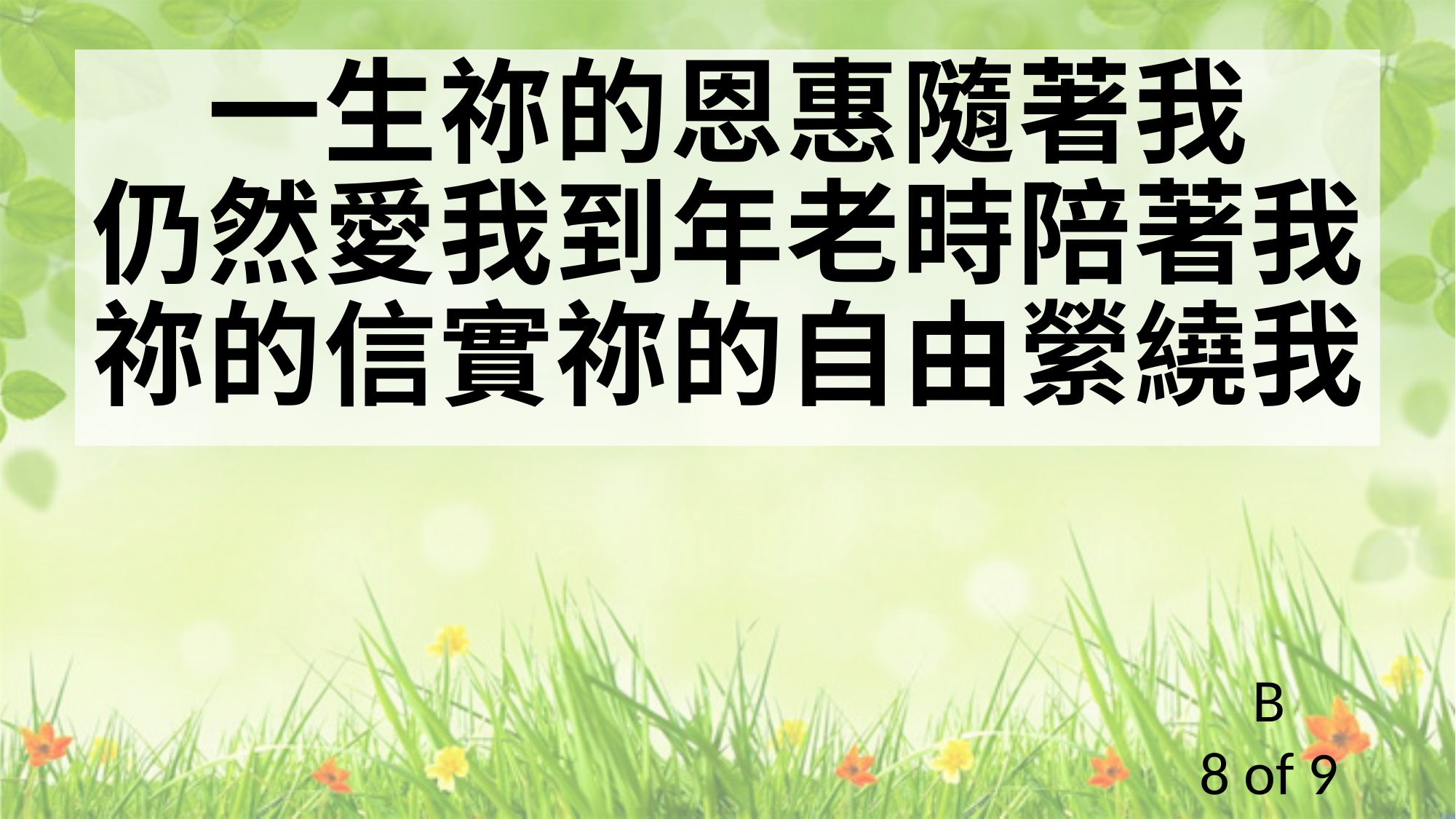

一生祢的恩惠隨著我
仍然愛我到年老時陪著我
祢的信實祢的自由縈繞我
B
8 of 9